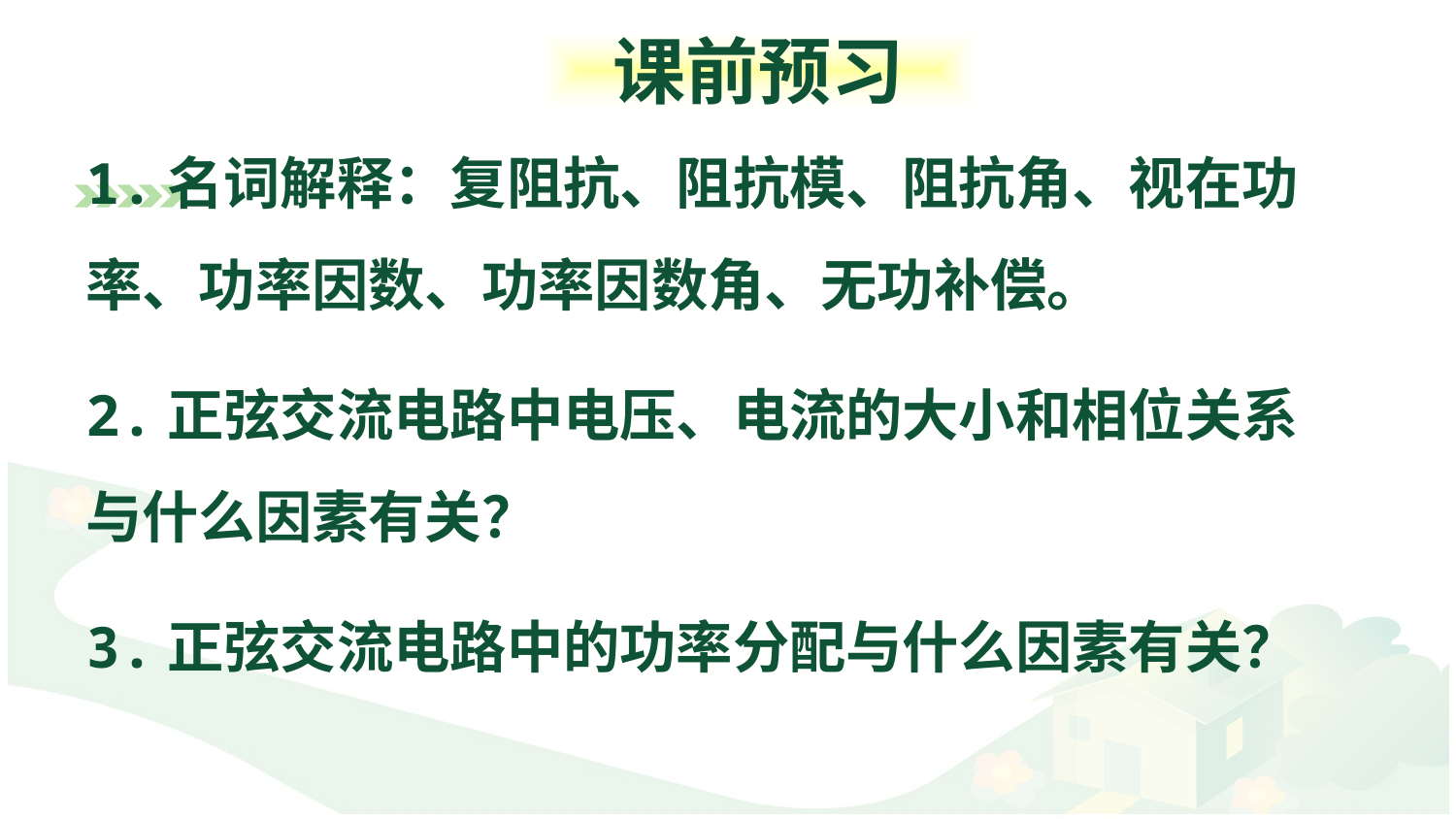

课前预习

1.名词解释：复阻抗、阻抗模、阻抗角、视在功率、功率因数、功率因数角、无功补偿。
2.正弦交流电路中电压、电流的大小和相位关系与什么因素有关？
3.正弦交流电路中的功率分配与什么因素有关？